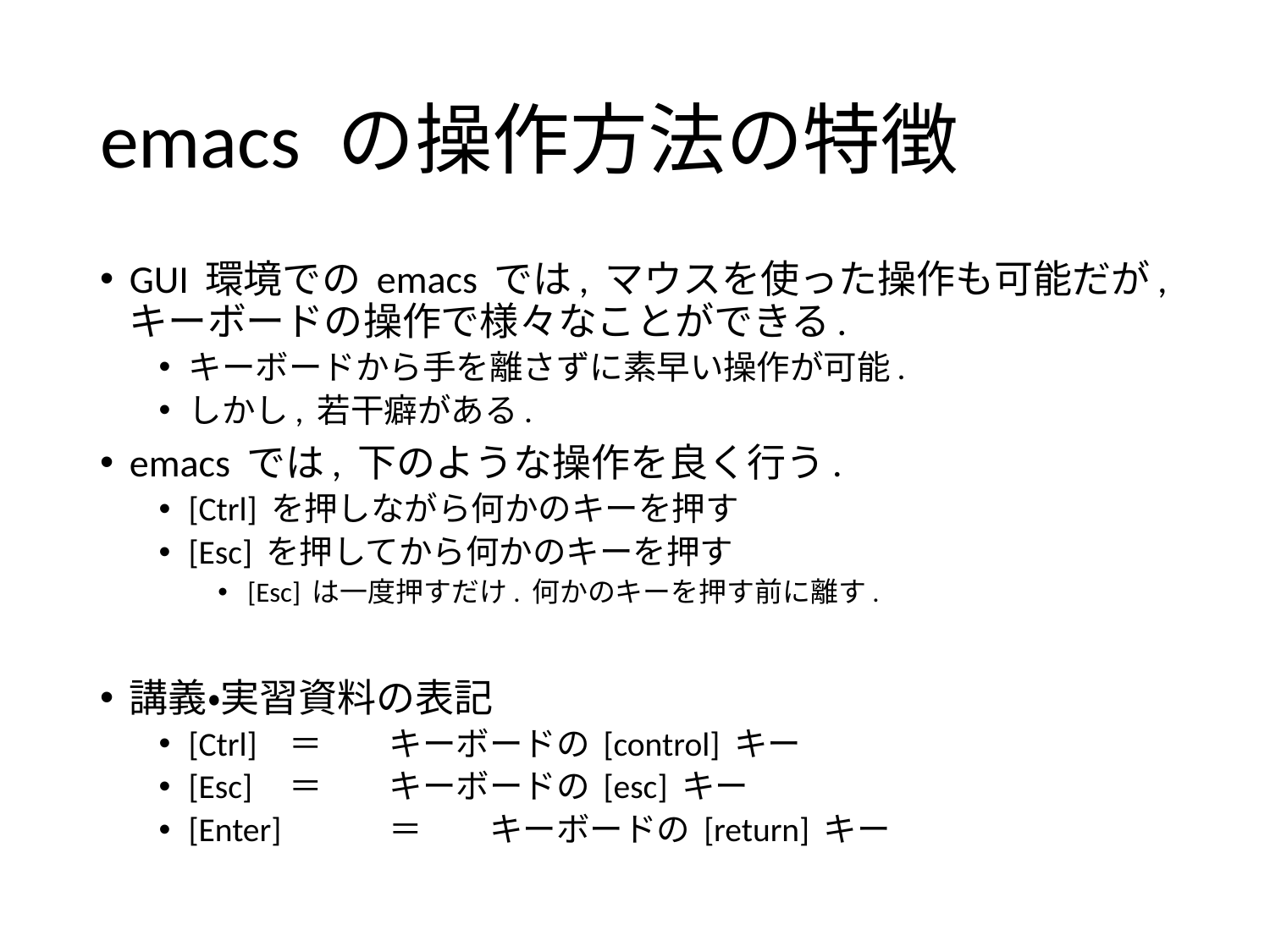

# emacs の操作方法の特徴
GUI 環境での emacs では, マウスを使った操作も可能だが, キーボードの操作で様々なことができる.
キーボードから手を離さずに素早い操作が可能.
しかし, 若干癖がある.
emacs では, 下のような操作を良く行う.
[Ctrl] を押しながら何かのキーを押す
[Esc] を押してから何かのキーを押す
[Esc] は一度押すだけ. 何かのキーを押す前に離す.

講義・実習資料の表記
[Ctrl] 	＝	キーボードの [control] キー
[Esc] 	＝	キーボードの [esc] キー
[Enter] 	＝	キーボードの [return] キー